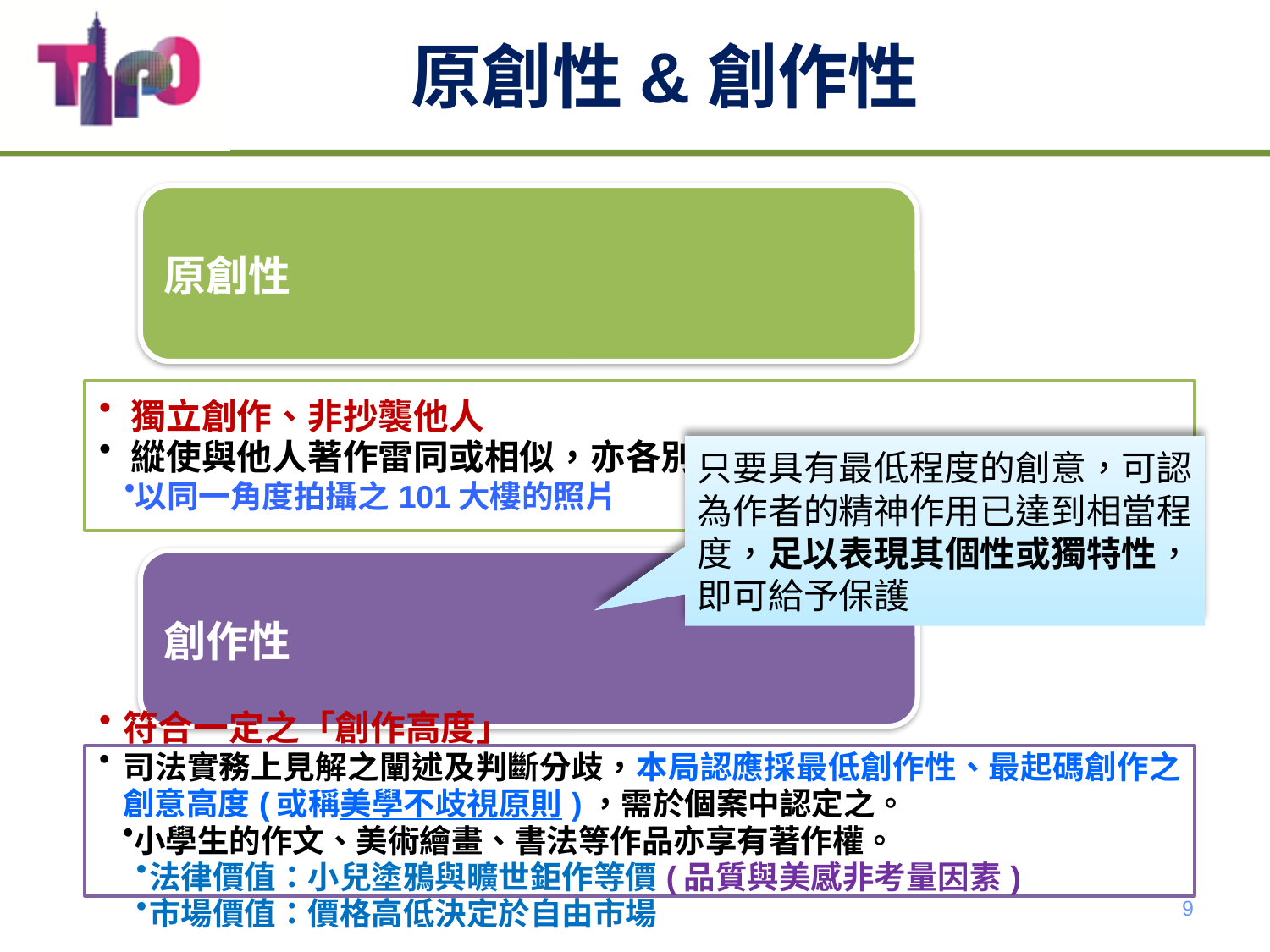

# 原創性&創作性
原創性
創作性
符合一定之「創作高度」
司法實務上見解之闡述及判斷分歧，本局認應採最低創作性、最起碼創作之創意高度(或稱美學不歧視原則)，需於個案中認定之。
小學生的作文、美術繪畫、書法等作品亦享有著作權。
法律價值：小兒塗鴉與曠世鉅作等價(品質與美感非考量因素)
市場價值：價格高低決定於自由市場
獨立創作、非抄襲他人
縱使與他人著作雷同或相似，亦各別獨立受著作權保護
以同一角度拍攝之101大樓的照片
只要具有最低程度的創意，可認為作者的精神作用已達到相當程度，足以表現其個性或獨特性，即可給予保護
9